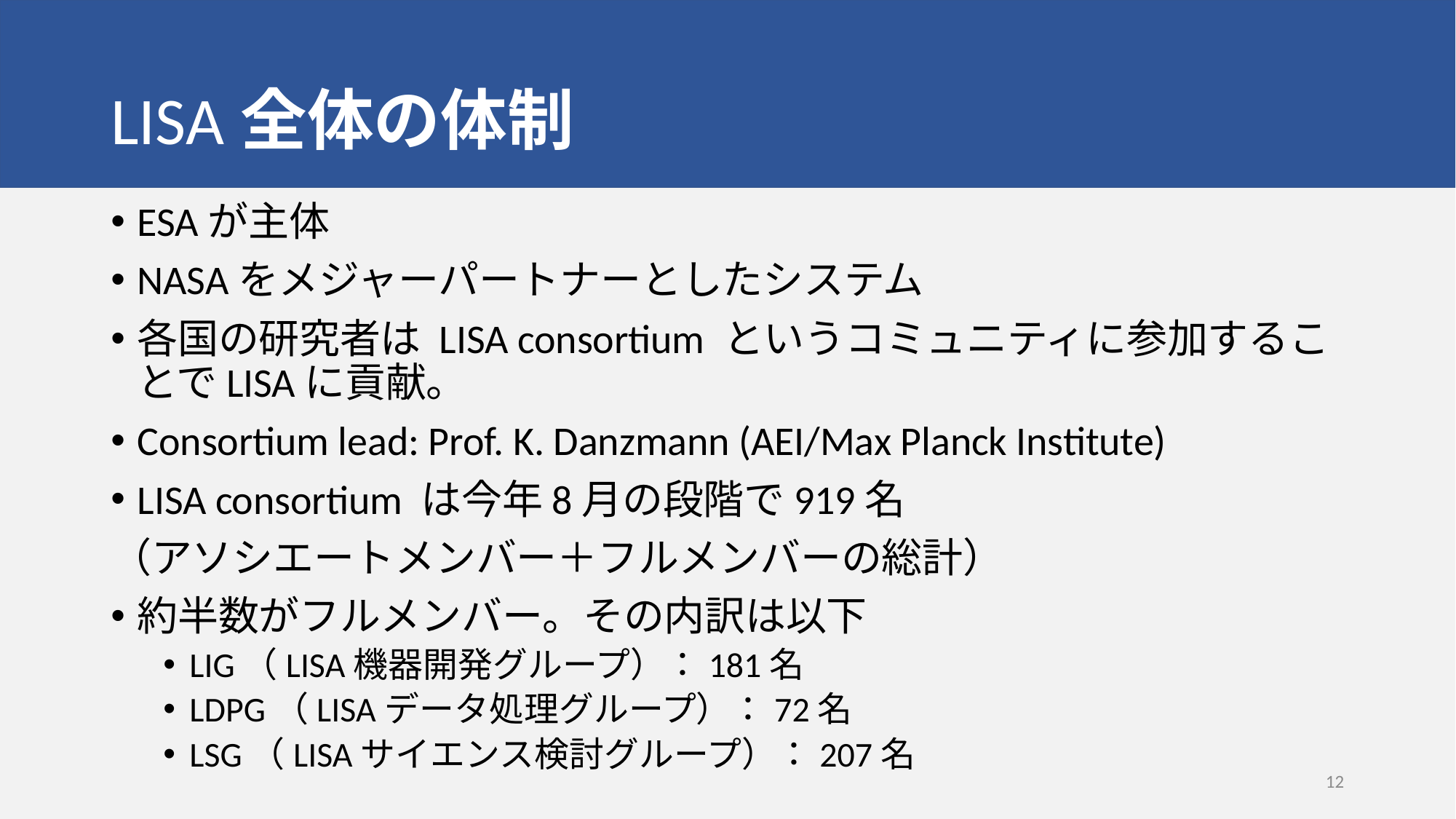

# LISA全体の体制
ESAが主体
NASAをメジャーパートナーとしたシステム
各国の研究者は LISA consortium というコミュニティに参加することでLISAに貢献。
Consortium lead: Prof. K. Danzmann (AEI/Max Planck Institute)
LISA consortium は今年8月の段階で919名
（アソシエートメンバー＋フルメンバーの総計）
約半数がフルメンバー。その内訳は以下
LIG（LISA機器開発グループ）：181名
LDPG（LISAデータ処理グループ）：72名
LSG（LISAサイエンス検討グループ）：207名
12